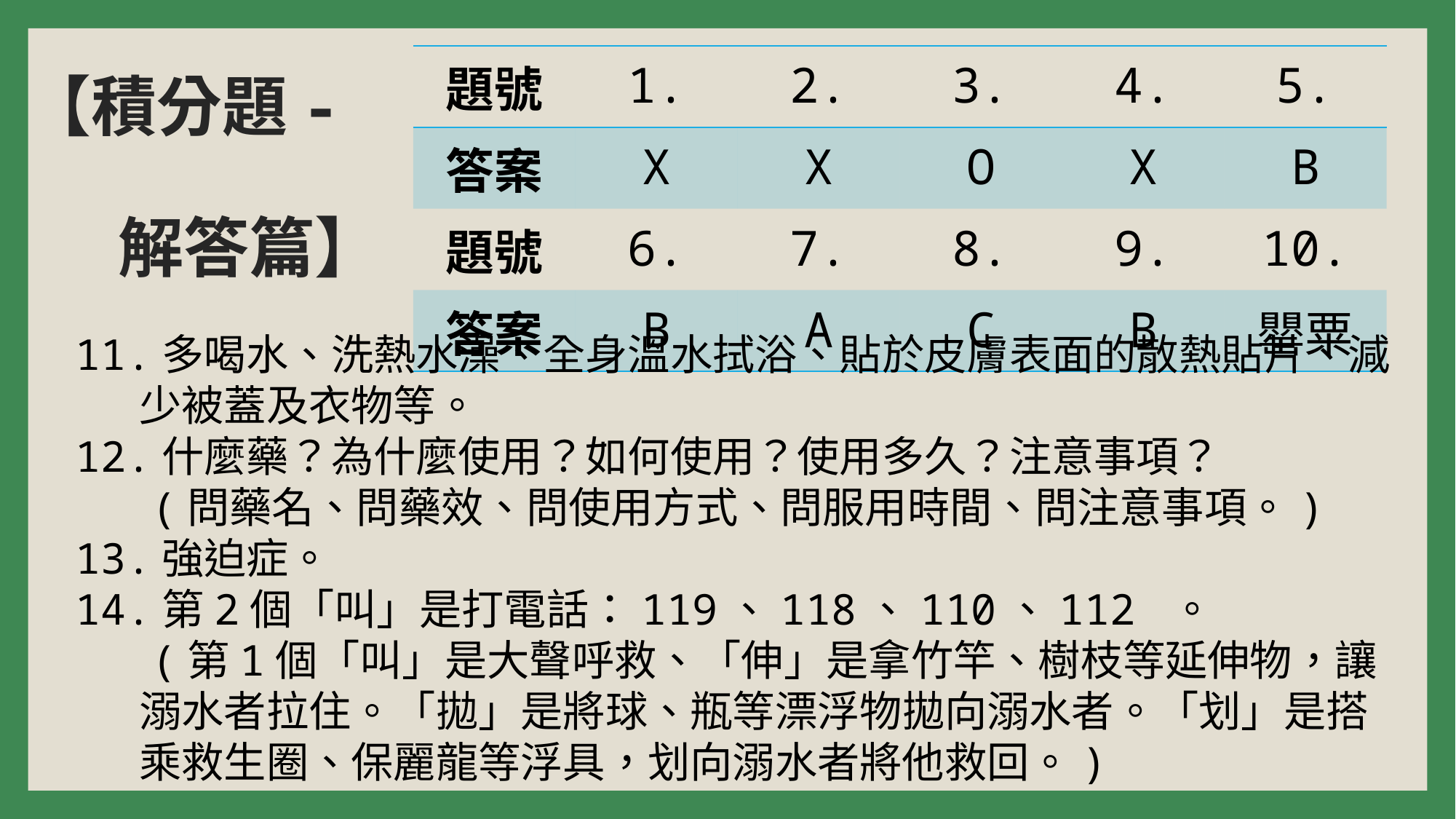

# 【積分題- 解答篇】
| 題號 | 1. | 2. | 3. | 4. | 5. |
| --- | --- | --- | --- | --- | --- |
| 答案 | X | X | O | X | B |
| 題號 | 6. | 7. | 8. | 9. | 10. |
| 答案 | B | A | C | B | 罌粟 |
11.多喝水、洗熱水澡、全身溫水拭浴、貼於皮膚表面的散熱貼片、減少被蓋及衣物等。
12.什麼藥？為什麼使用？如何使用？使用多久？注意事項？
   (問藥名、問藥效、問使用方式、問服用時間、問注意事項。)
13.強迫症。
14.第2個「叫」是打電話：119、118、110、112 。
   (第1個「叫」是大聲呼救、「伸」是拿竹竿、樹枝等延伸物，讓溺水者拉住。「拋」是將球、瓶等漂浮物拋向溺水者。「划」是搭乘救生圈、保麗龍等浮具，划向溺水者將他救回。)